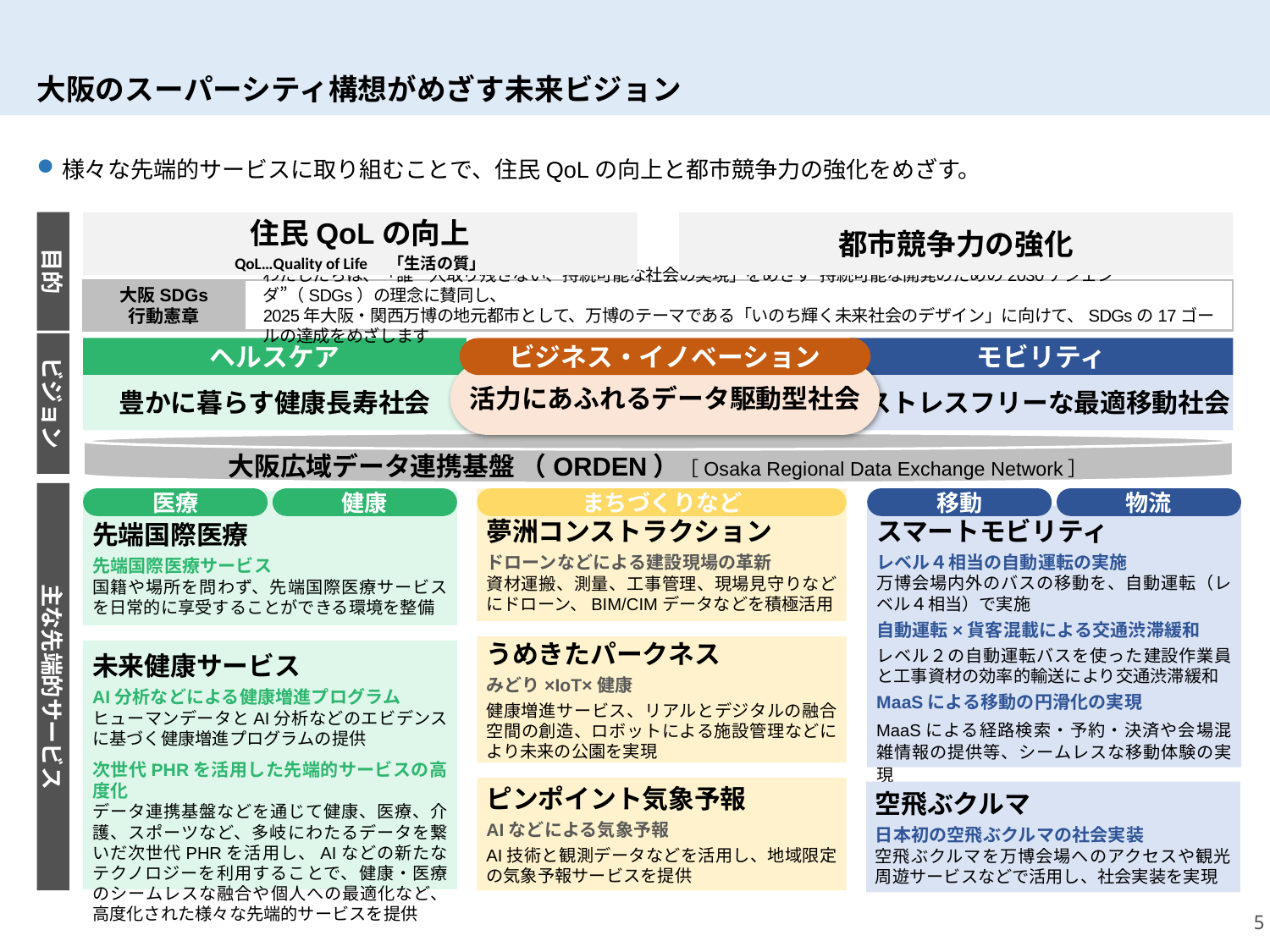

# 大阪のスーパーシティ構想がめざす未来ビジョン
様々な先端的サービスに取り組むことで、住民QoLの向上と都市競争力の強化をめざす。
目的
住民QoLの向上
QoL…Quality of Life　「生活の質」
都市競争力の強化
大阪SDGs
行動憲章
わたしたちは、「誰一人取り残さない、持続可能な社会の実現」をめざす“持続可能な開発のための2030アジェンダ”（SDGs）の理念に賛同し、
2025年大阪・関西万博の地元都市として、万博のテーマである「いのち輝く未来社会のデザイン」に向けて、SDGsの17ゴールの達成をめざします
ビジョン
ヘルスケア
豊かに暮らす健康長寿社会
モビリティ
ストレスフリーな最適移動社会
ビジネス・イノベーション
活力にあふれるデータ駆動型社会
大阪広域データ連携基盤 （ORDEN）［Osaka Regional Data Exchange Network］
主な先端的サービス
医療
健康
まちづくりなど
移動
物流

夢洲コンストラクション
ドローンなどによる建設現場の革新
資材運搬、測量、工事管理、現場見守りなどにドローン、BIM/CIMデータなどを積極活用

先端国際医療
先端国際医療サービス
国籍や場所を問わず、先端国際医療サービスを日常的に享受することができる環境を整備
スマートモビリティ
レベル４相当の自動運転の実施
万博会場内外のバスの移動を、自動運転（レベル４相当）で実施
自動運転×貨客混載による交通渋滞緩和
レベル２の自動運転バスを使った建設作業員と工事資材の効率的輸送により交通渋滞緩和
MaaSによる移動の円滑化の実現
MaaSによる経路検索・予約・決済や会場混雑情報の提供等、シームレスな移動体験の実現

うめきたパークネス
みどり×IoT×健康
健康増進サービス、リアルとデジタルの融合空間の創造、ロボットによる施設管理などにより未来の公園を実現
未来健康サービス
AI分析などによる健康増進プログラム
ヒューマンデータとAI分析などのエビデンスに基づく健康増進プログラムの提供
次世代PHRを活用した先端的サービスの高度化
データ連携基盤などを通じて健康、医療、介護、スポーツなど、多岐にわたるデータを繋いだ次世代PHRを活用し、AIなどの新たなテクノロジーを利用することで、健康・医療のシームレスな融合や個人への最適化など、高度化された様々な先端的サービスを提供
ピンポイント気象予報
AIなどによる気象予報
AI技術と観測データなどを活用し、地域限定の気象予報サービスを提供
空飛ぶクルマ
日本初の空飛ぶクルマの社会実装
空飛ぶクルマを万博会場へのアクセスや観光周遊サービスなどで活用し、社会実装を実現
5